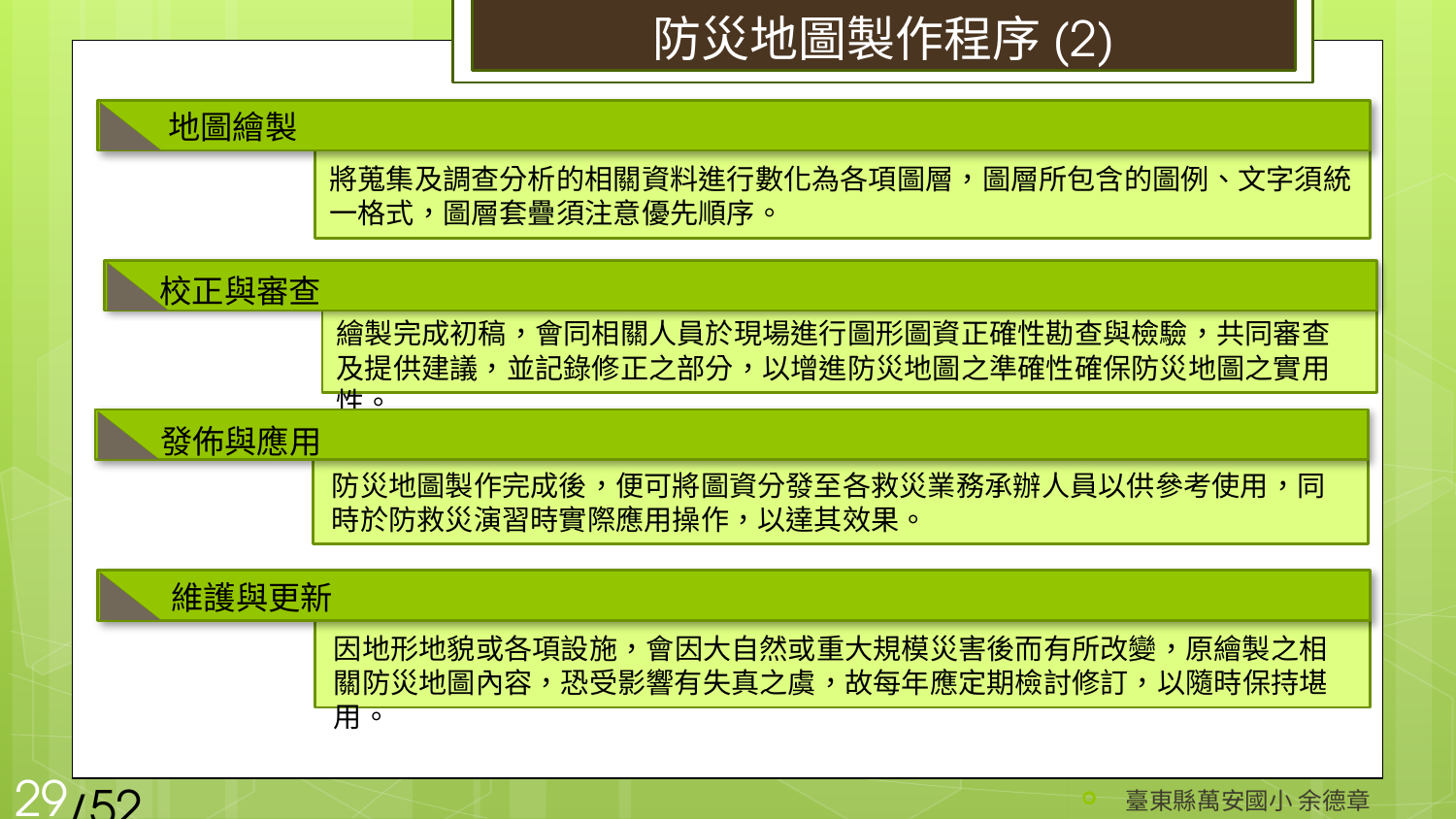

# 防災地圖製作程序(2)

地圖繪製

將蒐集及調查分析的相關資料進行數化為各項圖層，圖層所包含的圖例、文字須統一格式，圖層套疊須注意優先順序。

校正與審查

繪製完成初稿，會同相關人員於現場進行圖形圖資正確性勘查與檢驗，共同審查及提供建議，並記錄修正之部分，以增進防災地圖之準確性確保防災地圖之實用性。

發佈與應用

防災地圖製作完成後，便可將圖資分發至各救災業務承辦人員以供參考使用，同時於防救災演習時實際應用操作，以達其效果。
維護與更新

因地形地貌或各項設施，會因大自然或重大規模災害後而有所改變，原繪製之相關防災地圖內容，恐受影響有失真之虞，故每年應定期檢討修訂，以隨時保持堪用。
/52
29
臺東縣萬安國小 余德章